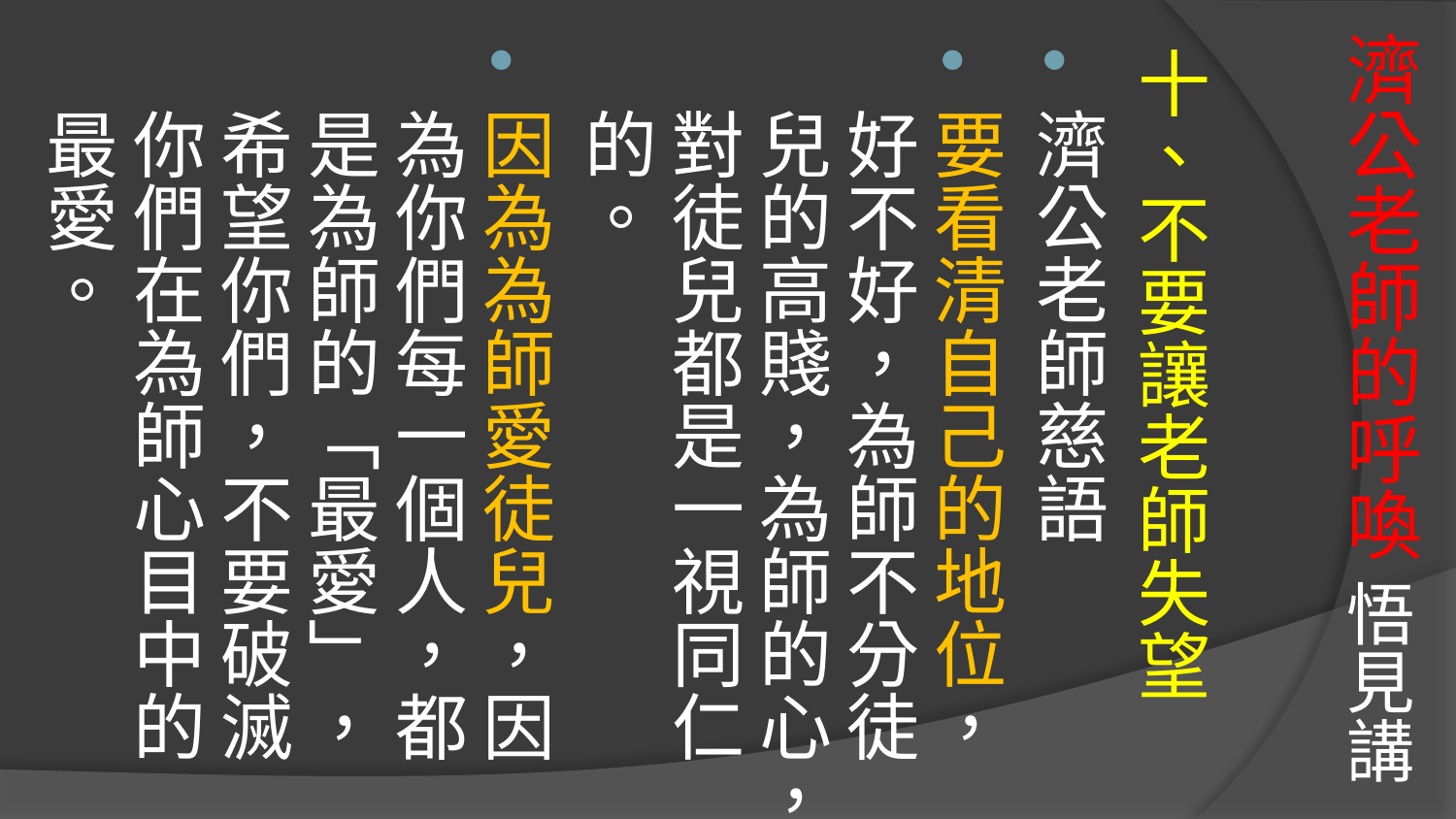

# 濟公老師的呼喚 悟見講
十、不要讓老師失望
濟公老師慈語
要看清自己的地位，好不好，為師不分徒兒的高賤，為師的心，對徒兒都是一視同仁的。
因為為師愛徒兒，因為你們每一個人，都是為師的「最愛」，希望你們，不要破滅你們在為師心目中的最愛。